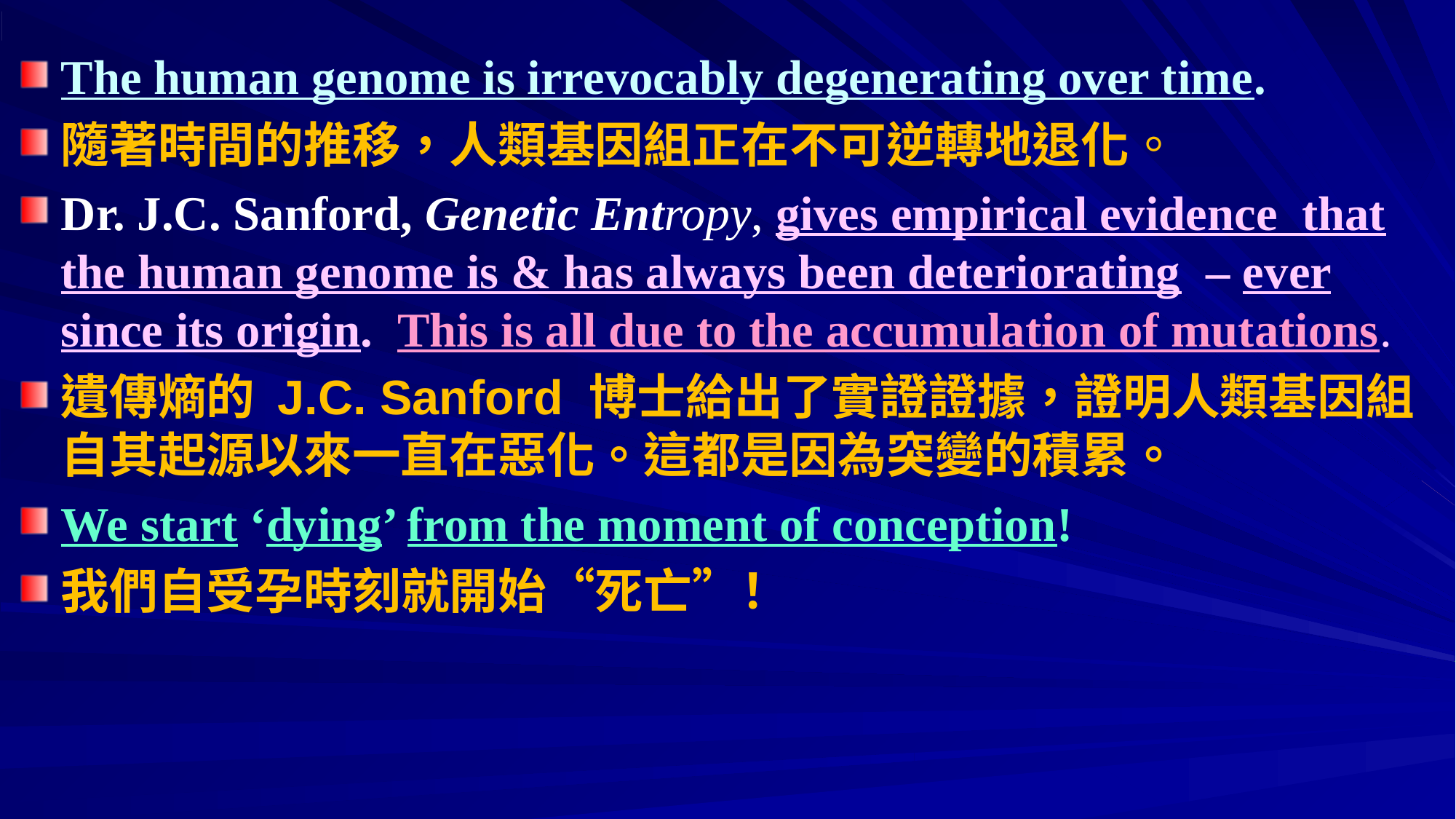

The human genome is irrevocably degenerating over time.
隨著時間的推移，人類基因組正在不可逆轉地退化。
Dr. J.C. Sanford, Genetic Entropy, gives empirical evidence  that the human genome is & has always been deteriorating  – ever since its origin.  This is all due to the accumulation of mutations.
遺傳熵的 J.C. Sanford 博士給出了實證證據，證明人類基因組自其起源以來一直在惡化。這都是因為突變的積累。
We start ‘dying’ from the moment of conception!
我們自受孕時刻就開始“死亡”！